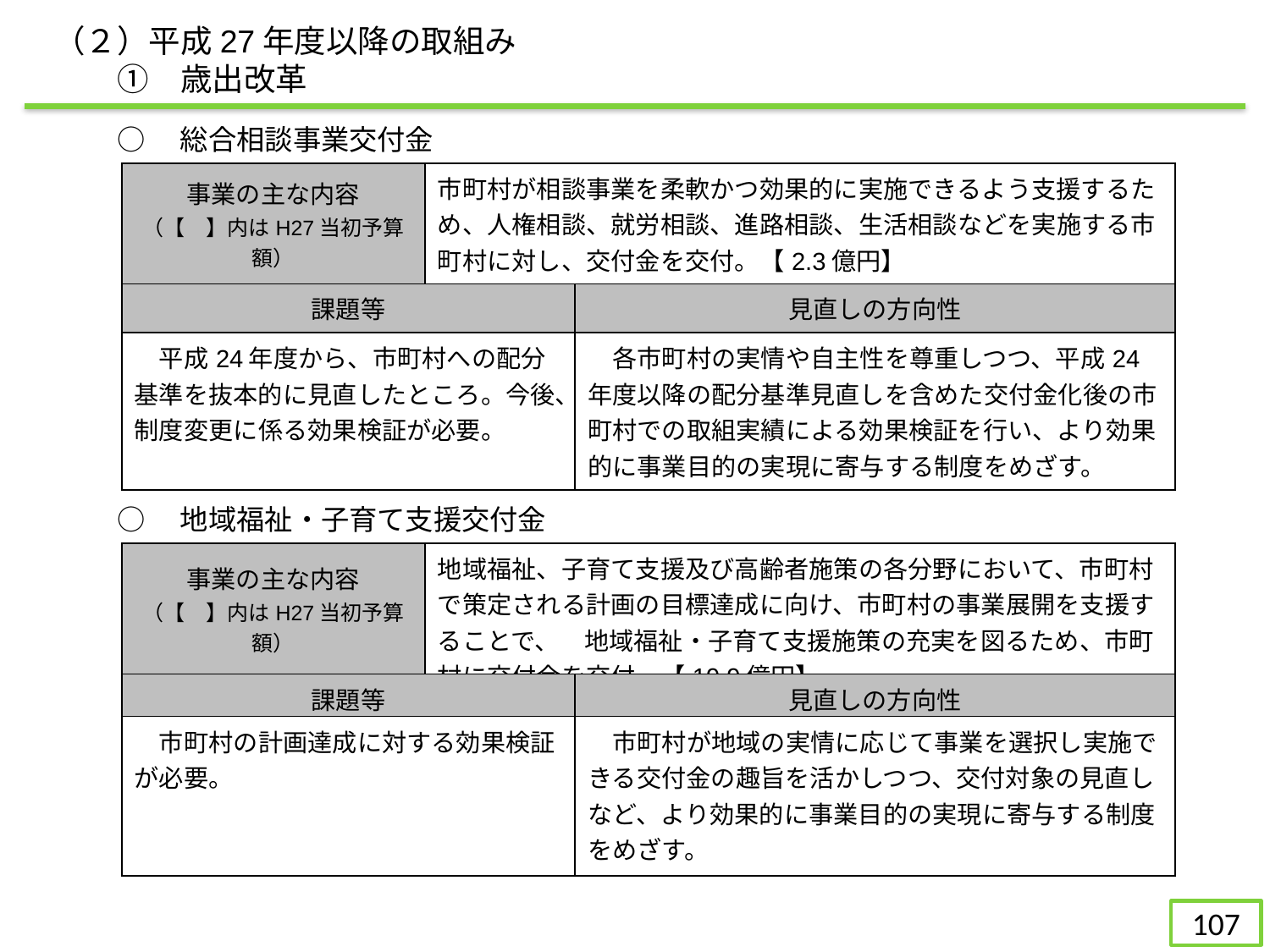

（２）平成27年度以降の取組み
　　①　歳出改革
○　総合相談事業交付金
| 事業の主な内容 （【　】内はH27当初予算額） | 市町村が相談事業を柔軟かつ効果的に実施できるよう支援するため、人権相談、就労相談、進路相談、生活相談などを実施する市町村に対し、交付金を交付。【2.3億円】 |  |
| --- | --- | --- |
| 課題等 |  | 見直しの方向性 |
| 平成24年度から、市町村への配分基準を抜本的に見直したところ。今後、制度変更に係る効果検証が必要。 |  | 各市町村の実情や自主性を尊重しつつ、平成24年度以降の配分基準見直しを含めた交付金化後の市町村での取組実績による効果検証を行い、より効果的に事業目的の実現に寄与する制度をめざす。 |
○　地域福祉・子育て支援交付金
| 事業の主な内容 （【　】内はH27当初予算額） | 地域福祉、子育て支援及び高齢者施策の各分野において、市町村で策定される計画の目標達成に向け、市町村の事業展開を支援することで、　地域福祉・子育て支援施策の充実を図るため、市町村に交付金を交付。【19.9億円】 |  |
| --- | --- | --- |
| 課題等 |  | 見直しの方向性 |
| 市町村の計画達成に対する効果検証が必要。 |  | 市町村が地域の実情に応じて事業を選択し実施できる交付金の趣旨を活かしつつ、交付対象の見直しなど、より効果的に事業目的の実現に寄与する制度をめざす。 |
107